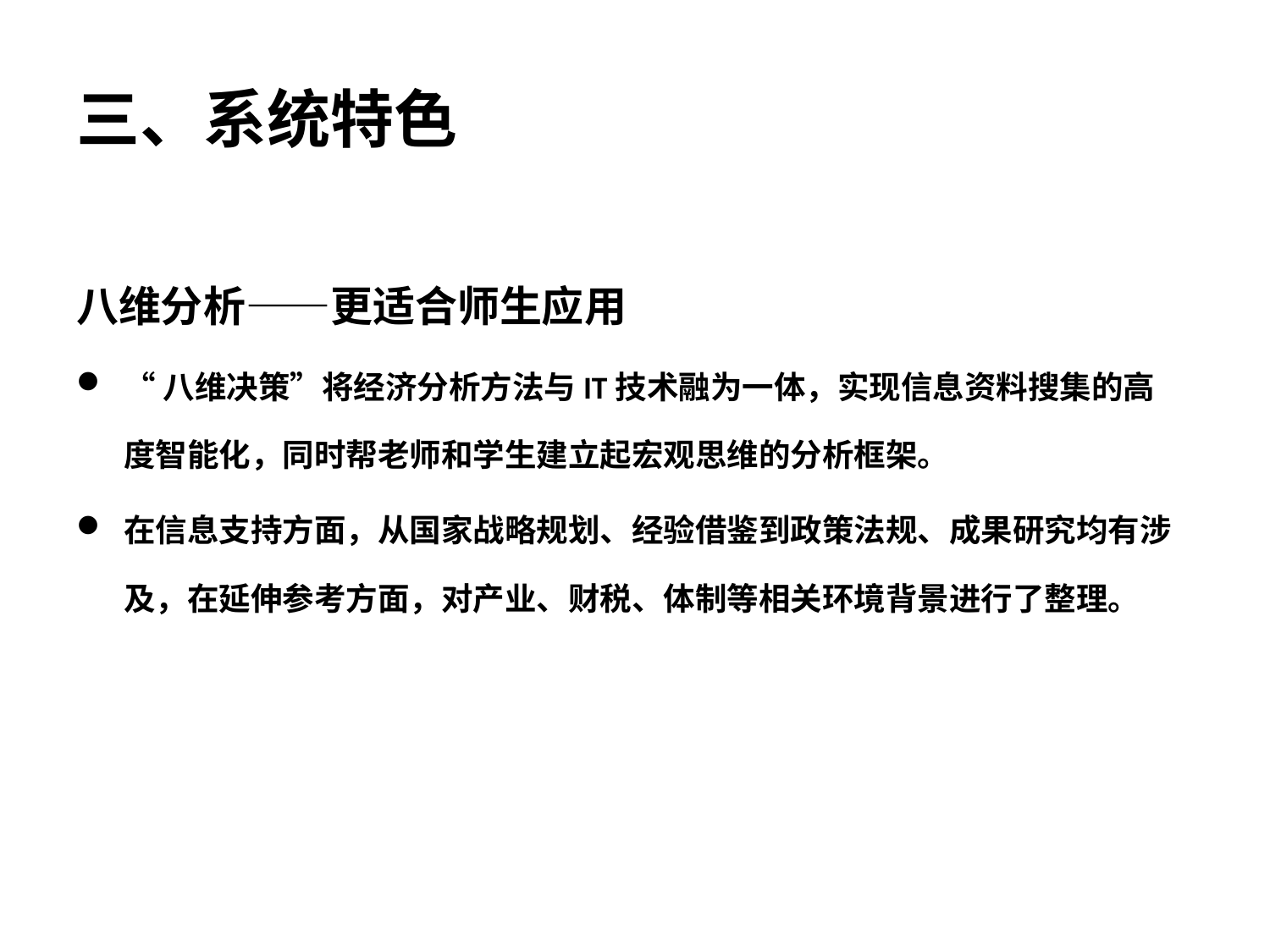

# 三、系统特色
八维分析——更适合师生应用
“八维决策”将经济分析方法与IT技术融为一体，实现信息资料搜集的高度智能化，同时帮老师和学生建立起宏观思维的分析框架。
在信息支持方面，从国家战略规划、经验借鉴到政策法规、成果研究均有涉及，在延伸参考方面，对产业、财税、体制等相关环境背景进行了整理。